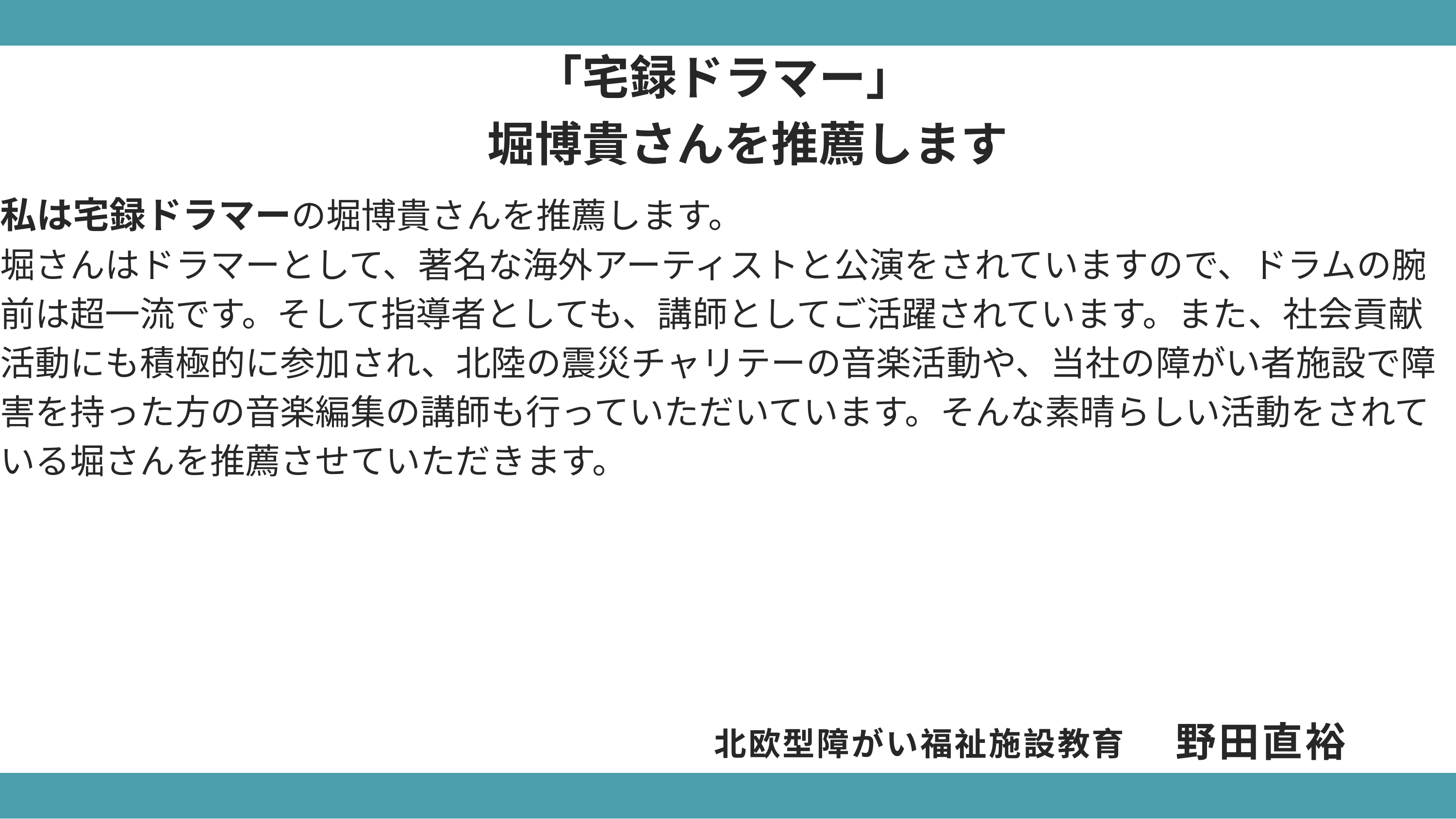

「宅録ドラマー」
　堀博貴さんを推薦します

私は宅録ドラマーの堀博貴さんを推薦します。
堀さんはドラマーとして、著名な海外アーティストと公演をされていますので、ドラムの腕前は超一流です。そして指導者としても、講師としてご活躍されています。また、社会貢献活動にも積極的に参加され、北陸の震災チャリテーの音楽活動や、当社の障がい者施設で障害を持った方の音楽編集の講師も行っていただいています。そんな素晴らしい活動をされている堀さんを推薦させていただきます。

野田直裕

北欧型障がい福祉施設教育